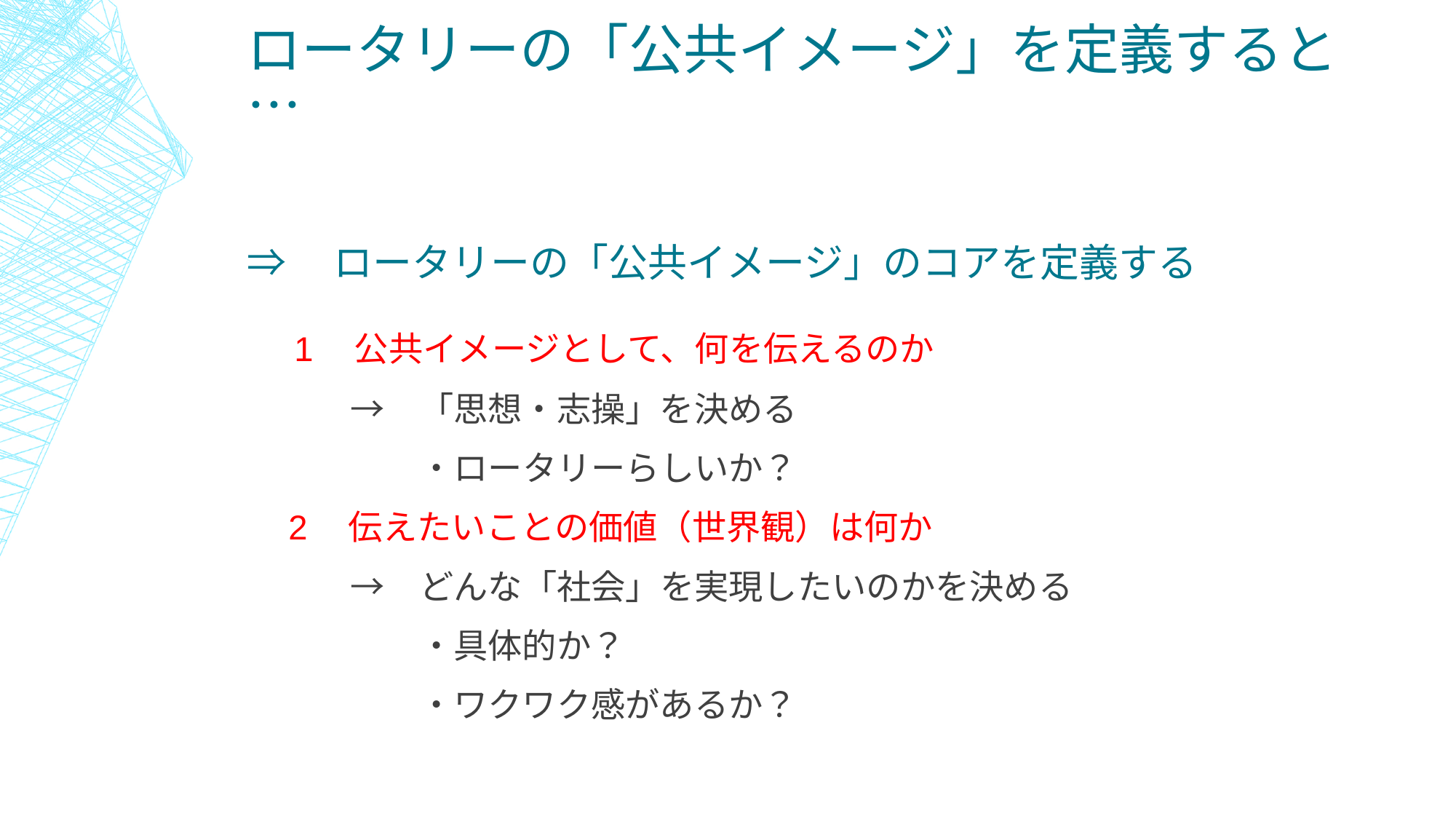

# ロータリーの「公共イメージ」を定義すると…
⇒　ロータリーの「公共イメージ」のコアを定義する
　1　公共イメージとして、何を伝えるのか
　　　→　「思想・志操」を決める
　　　　　・ロータリーらしいか？
　2　伝えたいことの価値（世界観）は何か
　　　→　どんな「社会」を実現したいのかを決める
　　　　　・具体的か？
　　　　　・ワクワク感があるか？